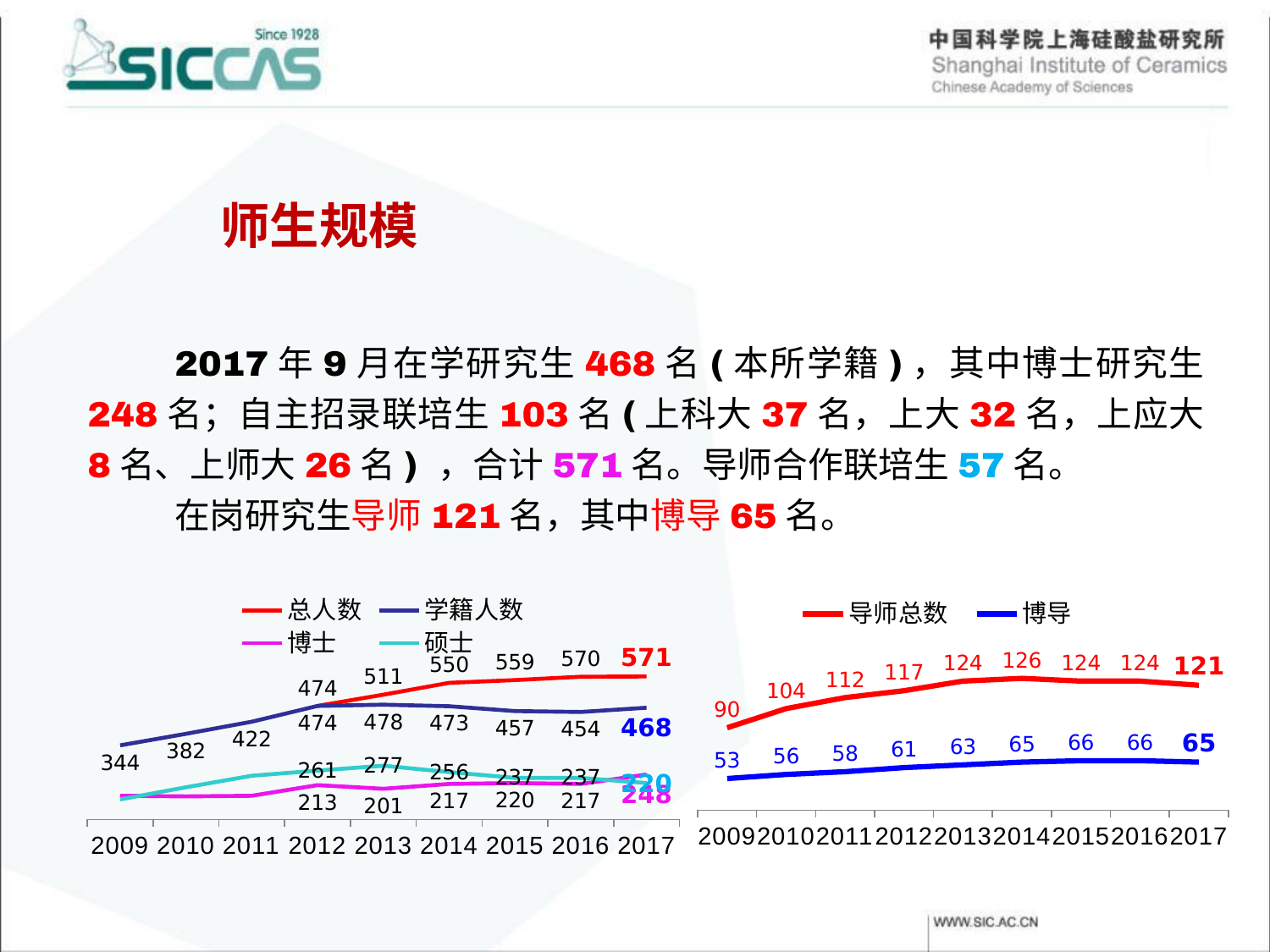

师生规模
2017年9月在学研究生468名(本所学籍)，其中博士研究生248名；自主招录联培生103名(上科大37名，上大32名，上应大8名、上师大26名) ，合计571名。导师合作联培生57名。
在岗研究生导师121名，其中博导65名。

### Chart

| Category | 导师总数 | 博导 |
|---|---|---|
| 2009 | 90.0 | 53.0 |
| 2010 | 104.0 | 56.0 |
| 2011 | 112.0 | 58.0 |
| 2012 | 117.0 | 61.0 |
| 2013 | 124.0 | 63.0 |
| 2014 | 126.0 | 65.0 |
| 2015 | 124.0 | 66.0 |
| 2016 | 124.0 | 66.0 |
| 2017 | 121.0 | 65.0 |

### Chart

| Category | 总人数 | 学籍人数 | 博士 | 硕士 |
|---|---|---|---|---|
| 2009 | None | 344.0 | 178.0 | 166.0 |
| 2010 | None | 382.0 | 176.0 | 206.0 |
| 2011 | None | 422.0 | 178.0 | 244.0 |
| 2012 | 474.0 | 474.0 | 213.0 | 261.0 |
| 2013 | 511.0 | 478.0 | 201.0 | 277.0 |
| 2014 | 550.0 | 473.0 | 217.0 | 256.0 |
| 2015 | 559.0 | 457.0 | 220.0 | 237.0 |
| 2016 | 570.0 | 454.0 | 217.0 | 237.0 |
| 2017 | 571.0 | 468.0 | 248.0 | 220.0 |